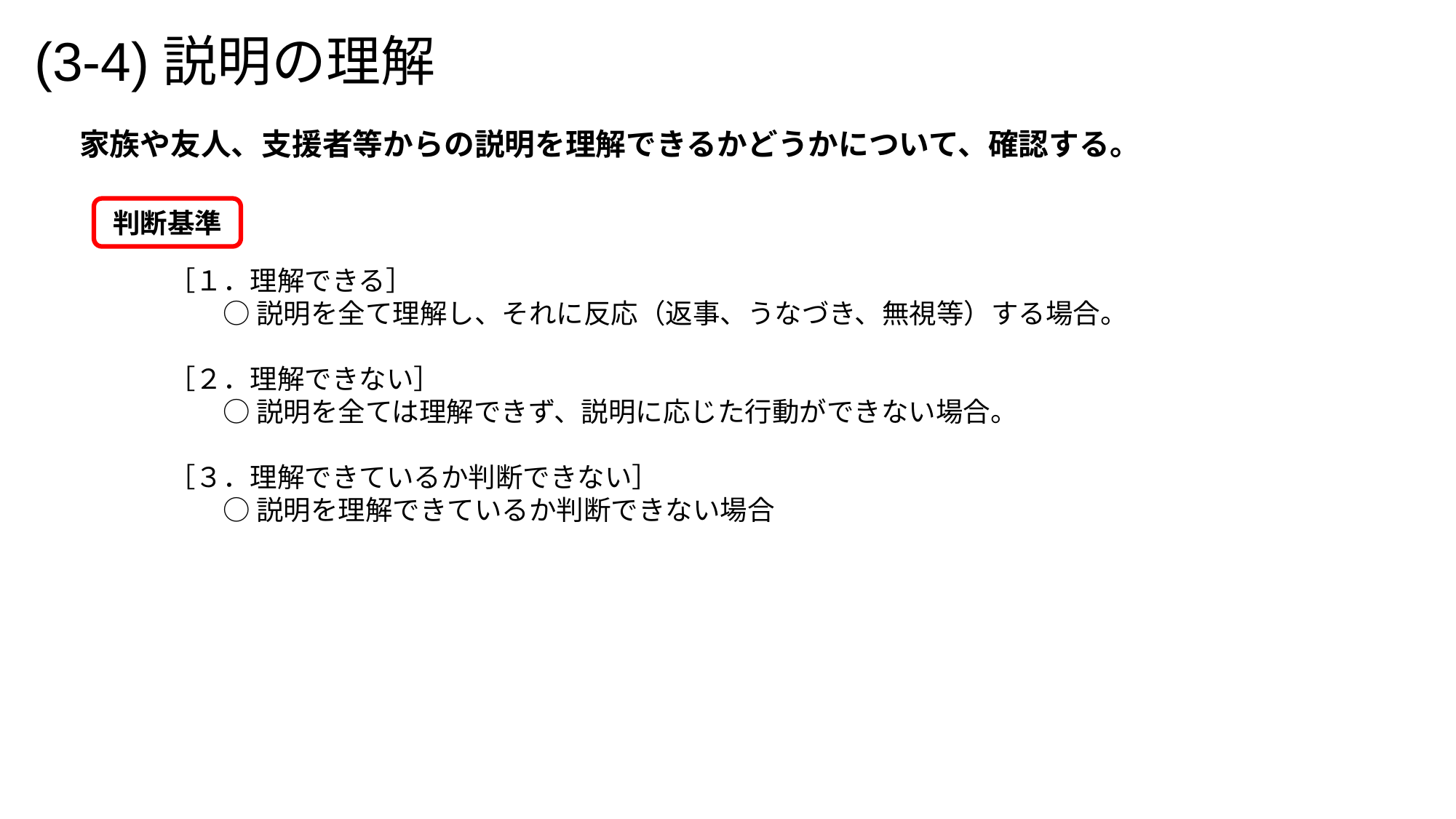

# (3-4)説明の理解
家族や友人、支援者等からの説明を理解できるかどうかについて、確認する。
判断基準
［１．理解できる］
　　○ 説明を全て理解し、それに反応（返事、うなづき、無視等）する場合。

［２．理解できない］
　　○ 説明を全ては理解できず、説明に応じた行動ができない場合。

［３．理解できているか判断できない］
　　○ 説明を理解できているか判断できない場合